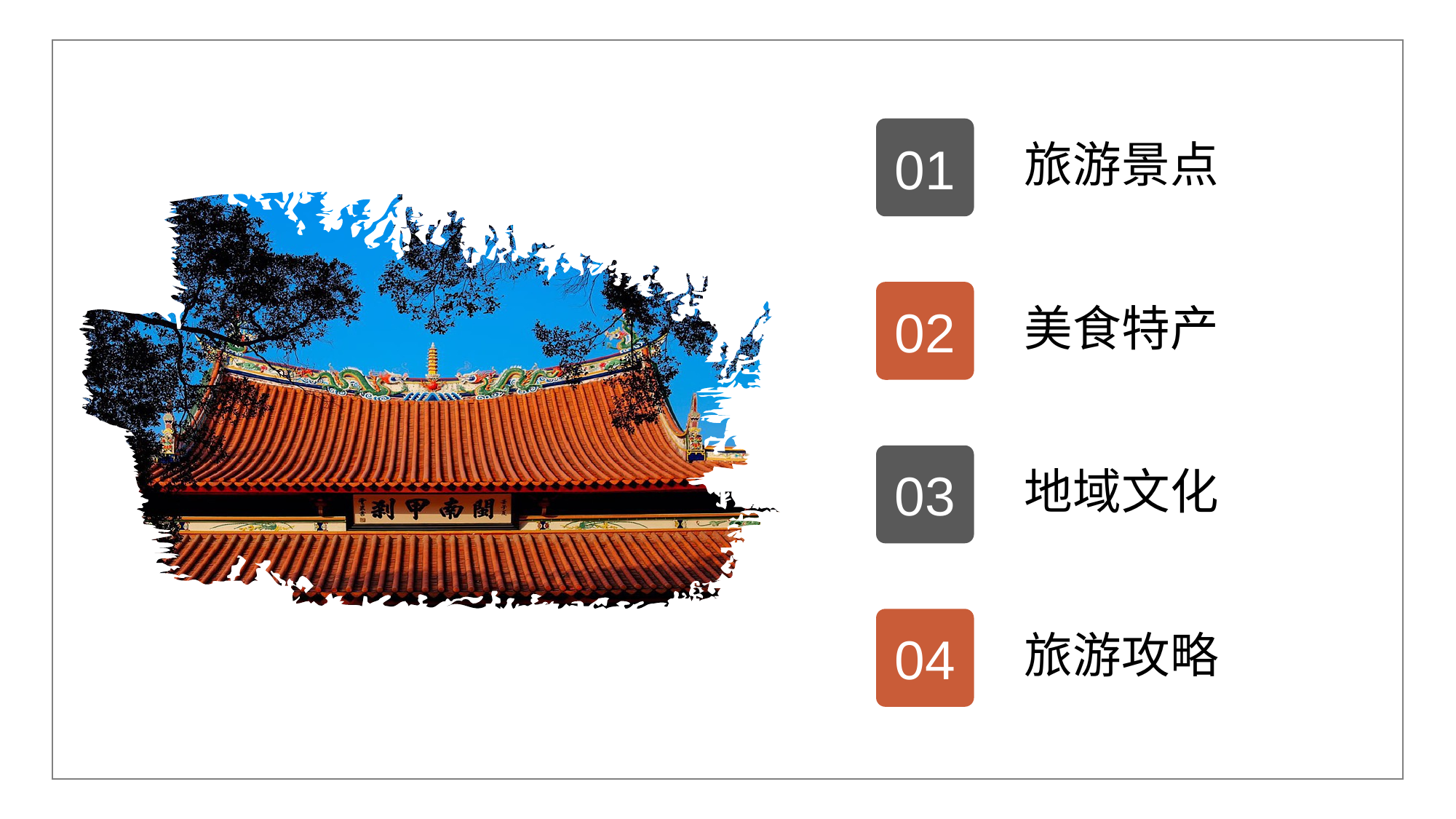

01
旅游景点

02
美食特产
03
地域文化
04
旅游攻略